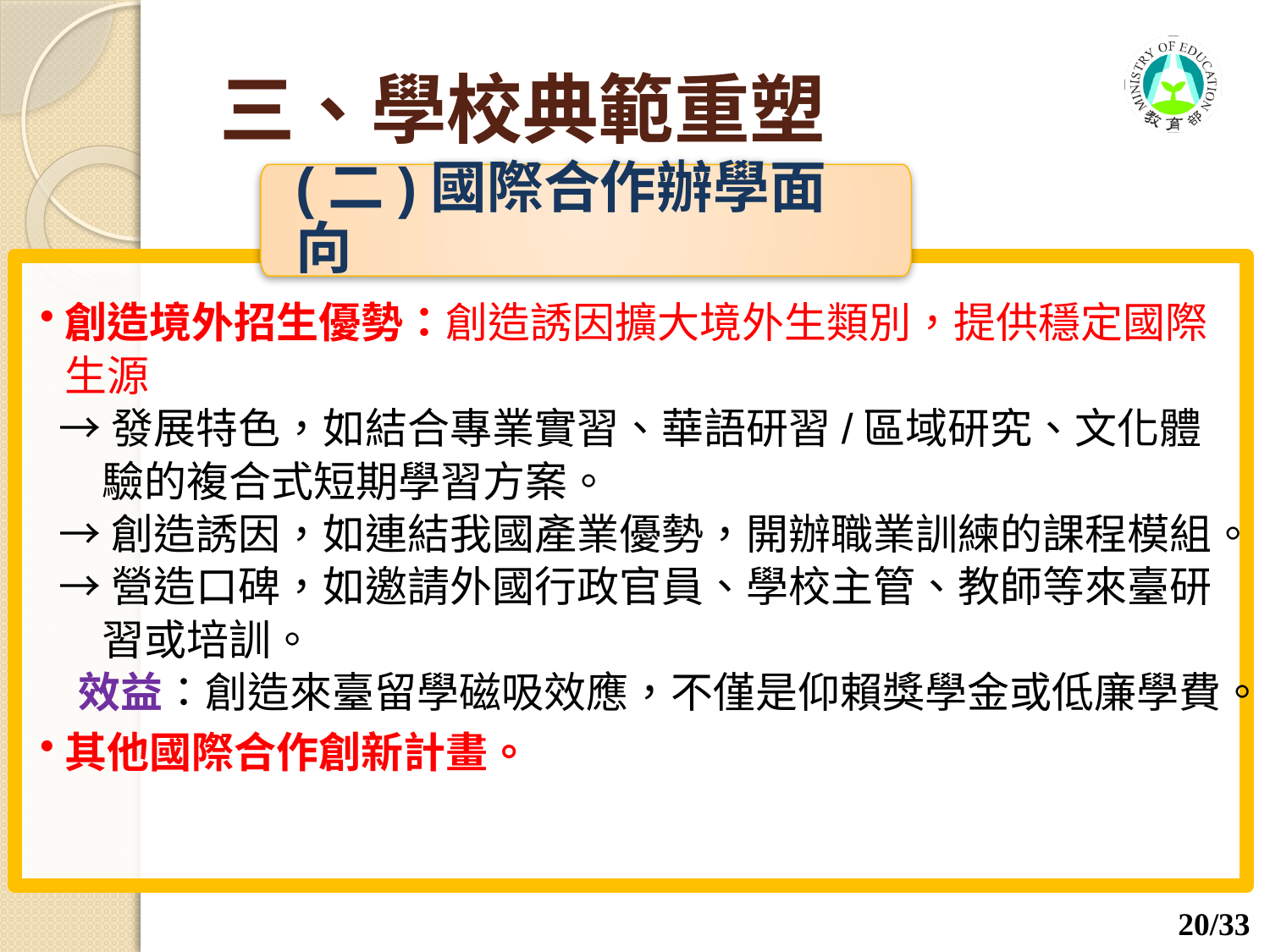

三、學校典範重塑
(二)國際合作辦學面向
創造境外招生優勢：創造誘因擴大境外生類別，提供穩定國際生源
  →發展特色，如結合專業實習、華語研習/區域研究、文化體驗的複合式短期學習方案。
  →創造誘因，如連結我國產業優勢，開辦職業訓練的課程模組。
  →營造口碑，如邀請外國行政官員、學校主管、教師等來臺研習或培訓。
   效益：創造來臺留學磁吸效應，不僅是仰賴獎學金或低廉學費。
其他國際合作創新計畫。